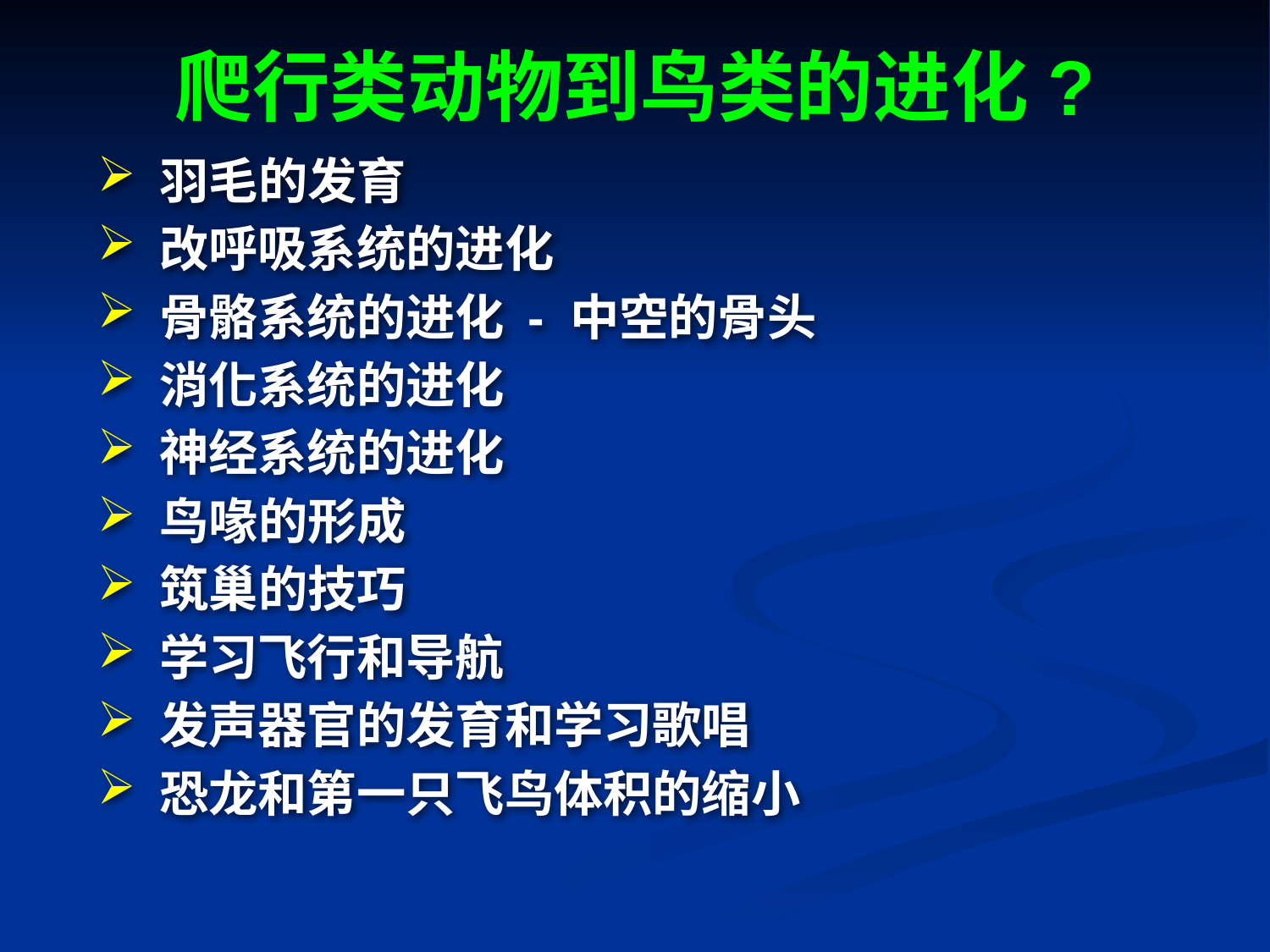

# 爬行类动物到鸟类的进化?
 羽毛的发育
 改呼吸系统的进化
 骨骼系统的进化 - 中空的骨头
 消化系统的进化
 神经系统的进化
 鸟喙的形成
 筑巢的技巧
 学习飞行和导航
 发声器官的发育和学习歌唱
 恐龙和第一只飞鸟体积的缩小